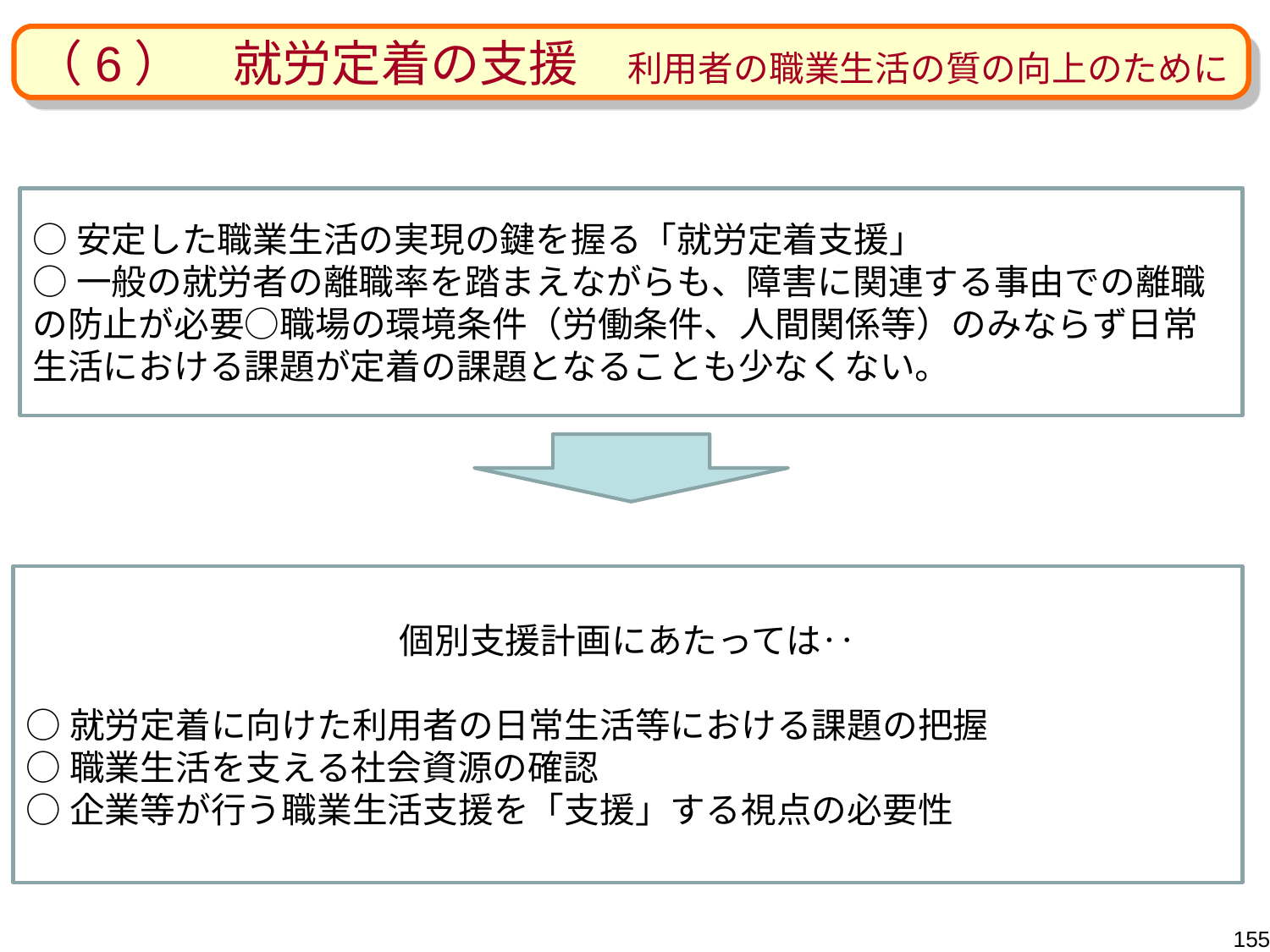

（6）　就労定着の支援　利用者の職業生活の質の向上のために
○安定した職業生活の実現の鍵を握る「就労定着支援」
○一般の就労者の離職率を踏まえながらも、障害に関連する事由での離職の防止が必要○職場の環境条件（労働条件、人間関係等）のみならず日常生活における課題が定着の課題となることも少なくない。

個別支援計画にあたっては‥

○就労定着に向けた利用者の日常生活等における課題の把握
○職業生活を支える社会資源の確認
○企業等が行う職業生活支援を「支援」する視点の必要性
155